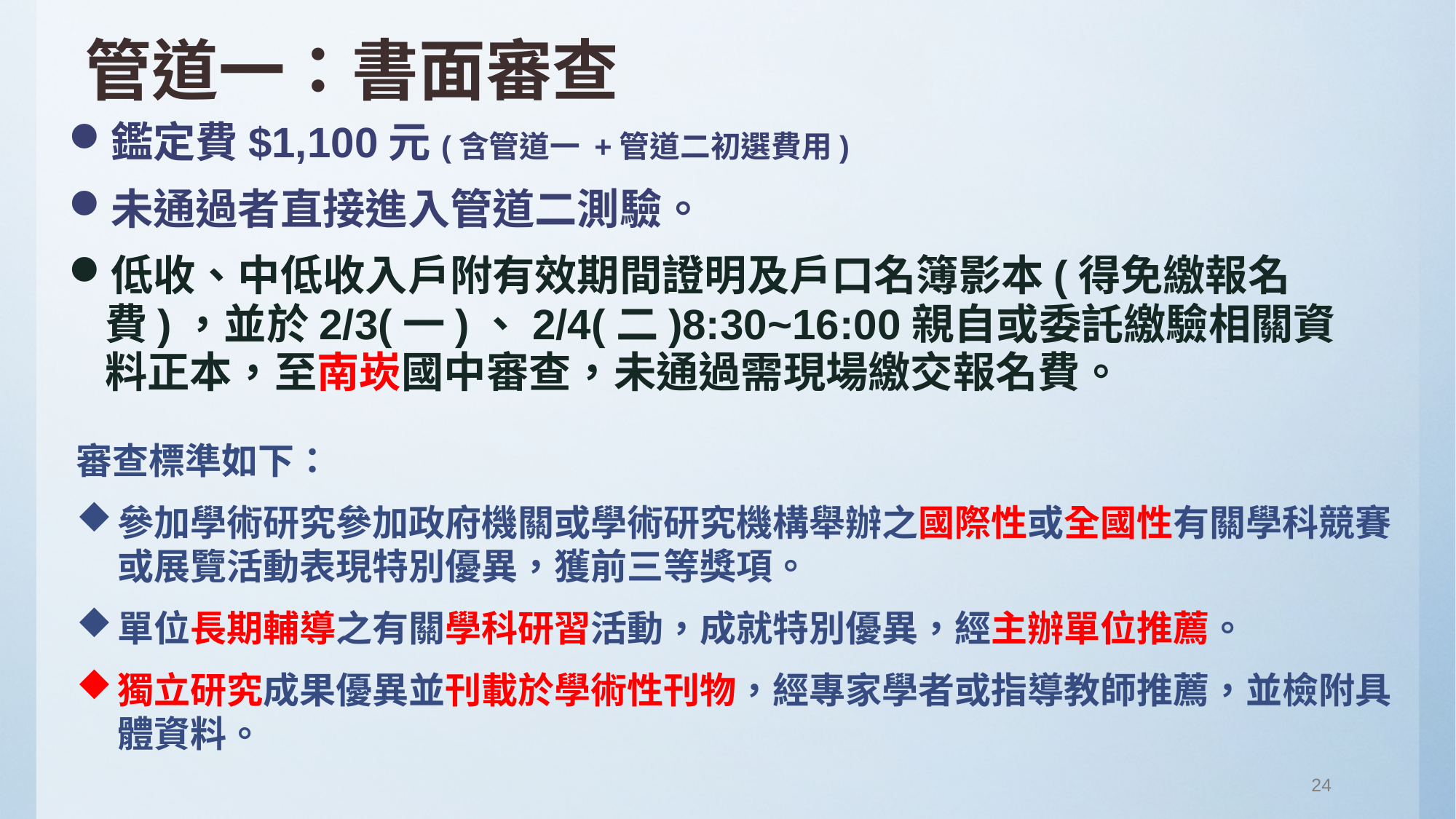

管道一：書面審查
鑑定費$1,100元(含管道一 +管道二初選費用)
未通過者直接進入管道二測驗。
低收、中低收入戶附有效期間證明及戶口名簿影本(得免繳報名費)，並於2/3(一)、2/4(二)8:30~16:00親自或委託繳驗相關資料正本，至南崁國中審查，未通過需現場繳交報名費。
審查標準如下：
參加學術研究參加政府機關或學術研究機構舉辦之國際性或全國性有關學科競賽或展覽活動表現特別優異，獲前三等獎項。
單位長期輔導之有關學科研習活動，成就特別優異，經主辦單位推薦。
獨立研究成果優異並刊載於學術性刊物，經專家學者或指導教師推薦，並檢附具體資料。
24